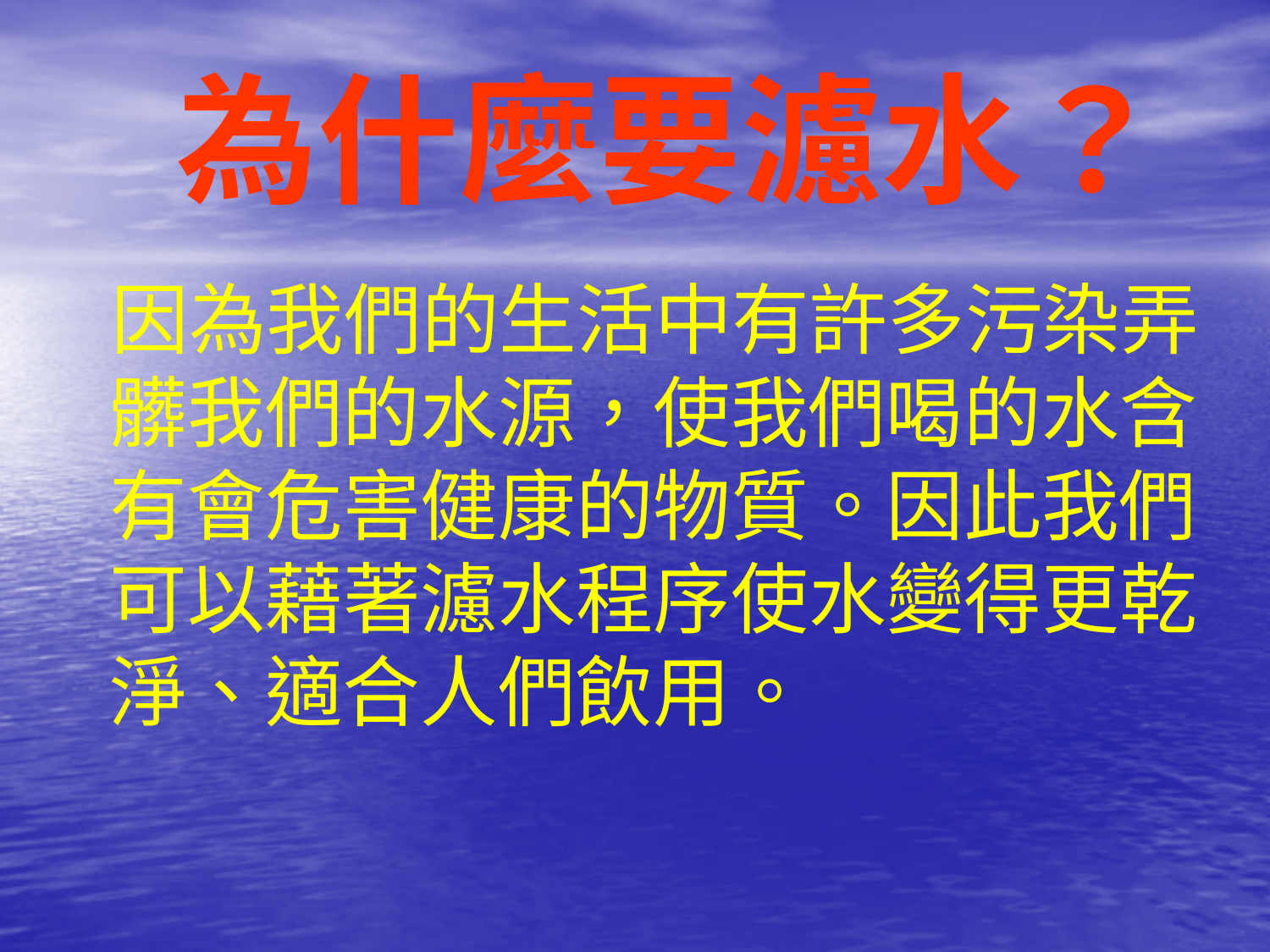

# 為什麼要濾水？
  因為我們的生活中有許多污染弄髒我們的水源，使我們喝的水含有會危害健康的物質。因此我們可以藉著濾水程序使水變得更乾淨、適合人們飲用。